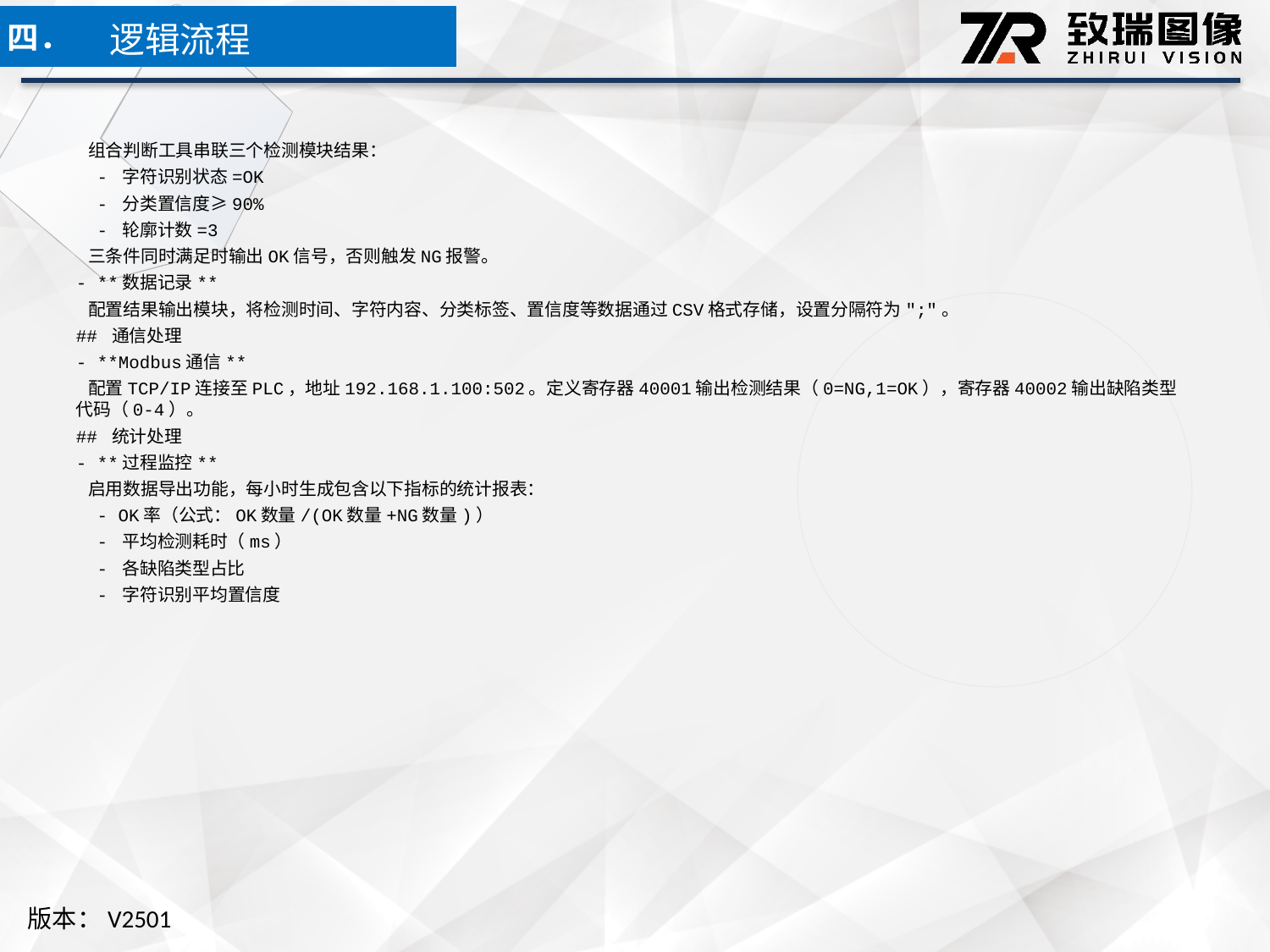

逻辑流程
四．

  组合判断工具串联三个检测模块结果：
  - 字符识别状态=OK
  - 分类置信度≥90%
  - 轮廓计数=3
  三条件同时满足时输出OK信号，否则触发NG报警。
- **数据记录**
  配置结果输出模块，将检测时间、字符内容、分类标签、置信度等数据通过CSV格式存储，设置分隔符为";"。
## 通信处理
- **Modbus通信**
  配置TCP/IP连接至PLC，地址192.168.1.100:502。定义寄存器40001输出检测结果（0=NG,1=OK），寄存器40002输出缺陷类型代码（0-4）。
## 统计处理
- **过程监控**
  启用数据导出功能，每小时生成包含以下指标的统计报表：
  - OK率（公式：OK数量/(OK数量+NG数量)）
  - 平均检测耗时（ms）
  - 各缺陷类型占比
  - 字符识别平均置信度